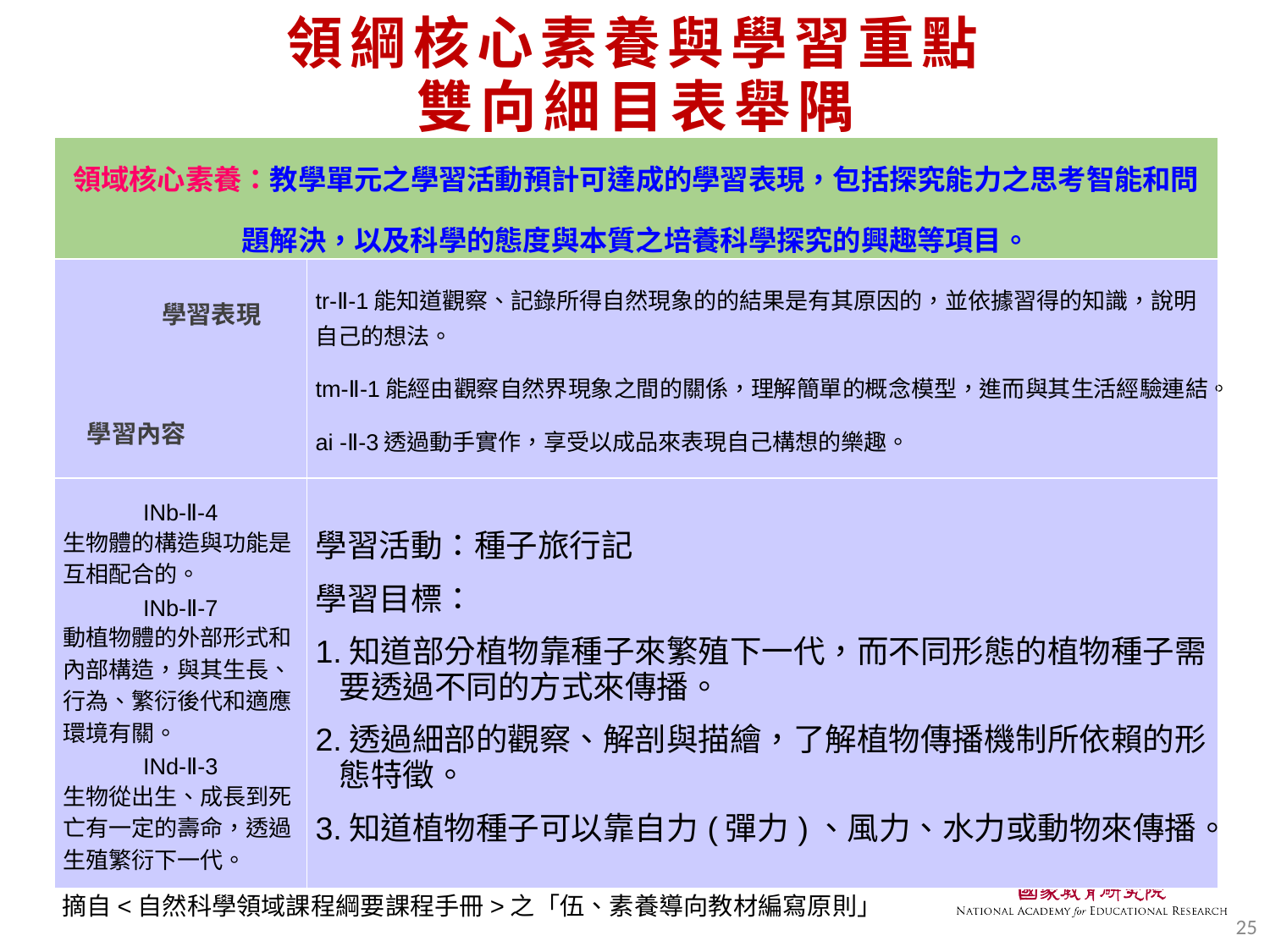

# 領綱核心素養與學習重點 雙向細目表舉隅
| 領域核心素養：教學單元之學習活動預計可達成的學習表現，包括探究能力之思考智能和問題解決，以及科學的態度與本質之培養科學探究的興趣等項目。 |  |
| --- | --- |
| 學習表現   學習內容 | tr-Ⅱ-1能知道觀察、記錄所得自然現象的的結果是有其原因的，並依據習得的知識，說明自己的想法。 tm-Ⅱ-1能經由觀察自然界現象之間的關係，理解簡單的概念模型，進而與其生活經驗連結。 ai -Ⅱ-3透過動手實作，享受以成品來表現自己構想的樂趣。 |
| INb-Ⅱ-4 生物體的構造與功能是 互相配合的。 INb-Ⅱ-7 動植物體的外部形式和 內部構造，與其生長、 行為、繁衍後代和適應 環境有關。 INd-Ⅱ-3 生物從出生、成長到死 亡有一定的壽命，透過 生殖繁衍下一代。 | 學習活動：種子旅行記 學習目標： 1.知道部分植物靠種子來繁殖下一代，而不同形態的植物種子需要透過不同的方式來傳播。 2.透過細部的觀察、解剖與描繪，了解植物傳播機制所依賴的形態特徵。 3.知道植物種子可以靠自力(彈力)、風力、水力或動物來傳播。 |
摘自<自然科學領域課程綱要課程手冊>之「伍、素養導向教材編寫原則」
25